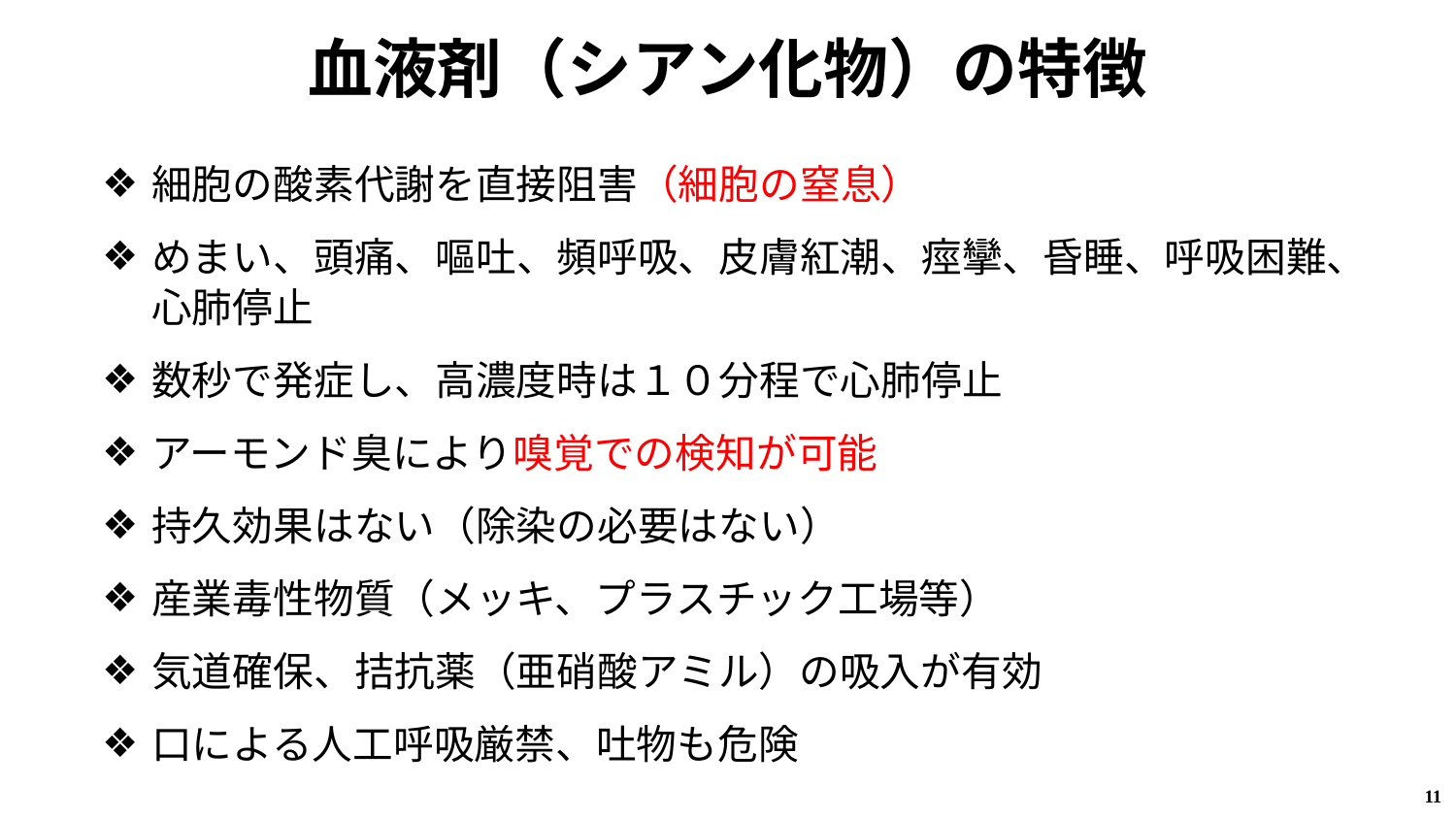

# 血液剤（シアン化物）の特徴
細胞の酸素代謝を直接阻害（細胞の窒息）
めまい、頭痛、嘔吐、頻呼吸、皮膚紅潮、痙攣、昏睡、呼吸困難、心肺停止
数秒で発症し、高濃度時は１０分程で心肺停止
アーモンド臭により嗅覚での検知が可能
持久効果はない（除染の必要はない）
産業毒性物質（メッキ、プラスチック工場等）
気道確保、拮抗薬（亜硝酸アミル）の吸入が有効
口による人工呼吸厳禁、吐物も危険
11